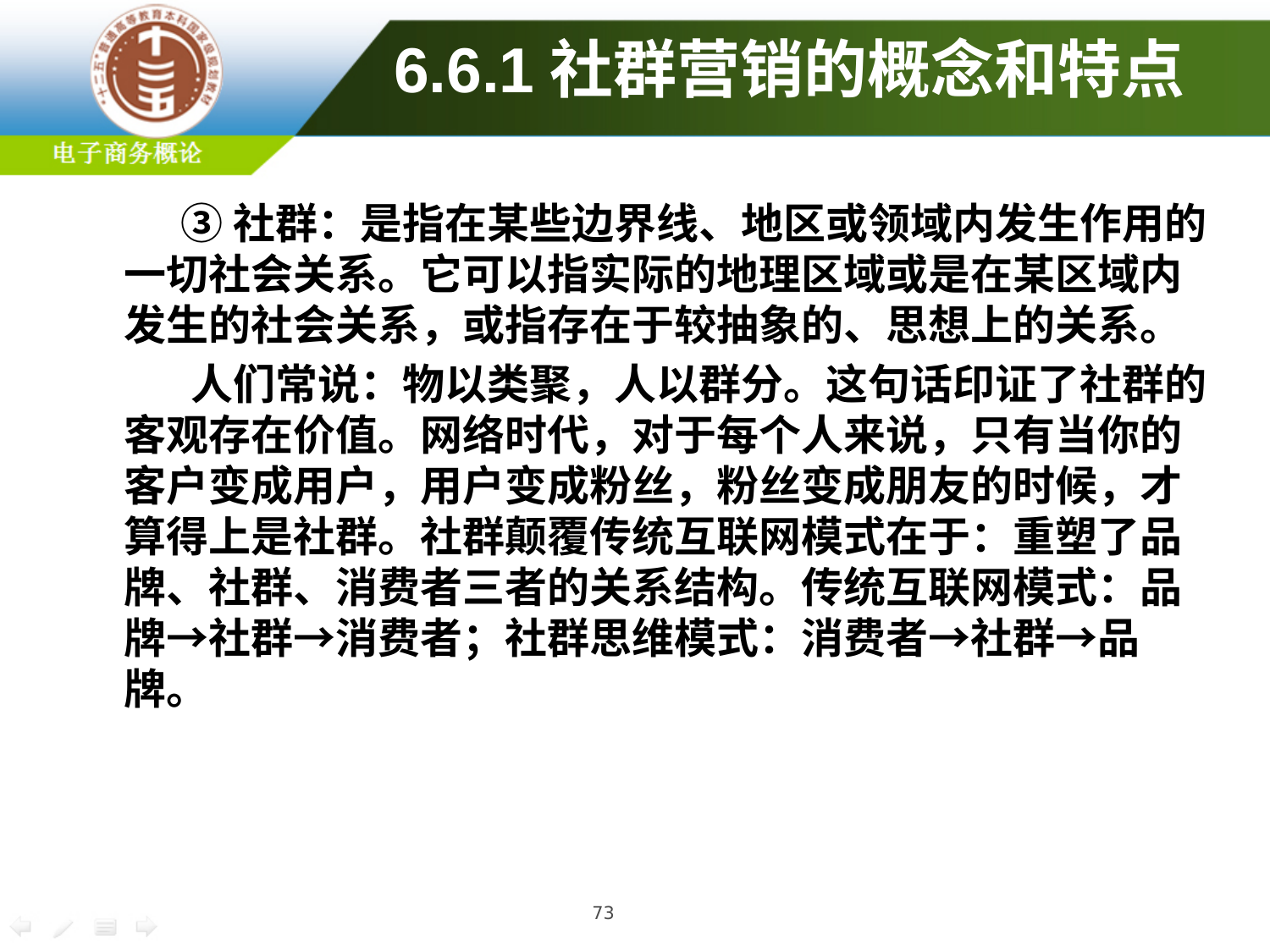

# 6.6.1社群营销的概念和特点
           ③社群：是指在某些边界线、地区或领域内发生作用的一切社会关系。它可以指实际的地理区域或是在某区域内发生的社会关系，或指存在于较抽象的、思想上的关系。
           人们常说：物以类聚，人以群分。这句话印证了社群的客观存在价值。网络时代，对于每个人来说，只有当你的客户变成用户，用户变成粉丝，粉丝变成朋友的时候，才算得上是社群。社群颠覆传统互联网模式在于：重塑了品牌、社群、消费者三者的关系结构。传统互联网模式：品牌→社群→消费者；社群思维模式：消费者→社群→品牌。
73